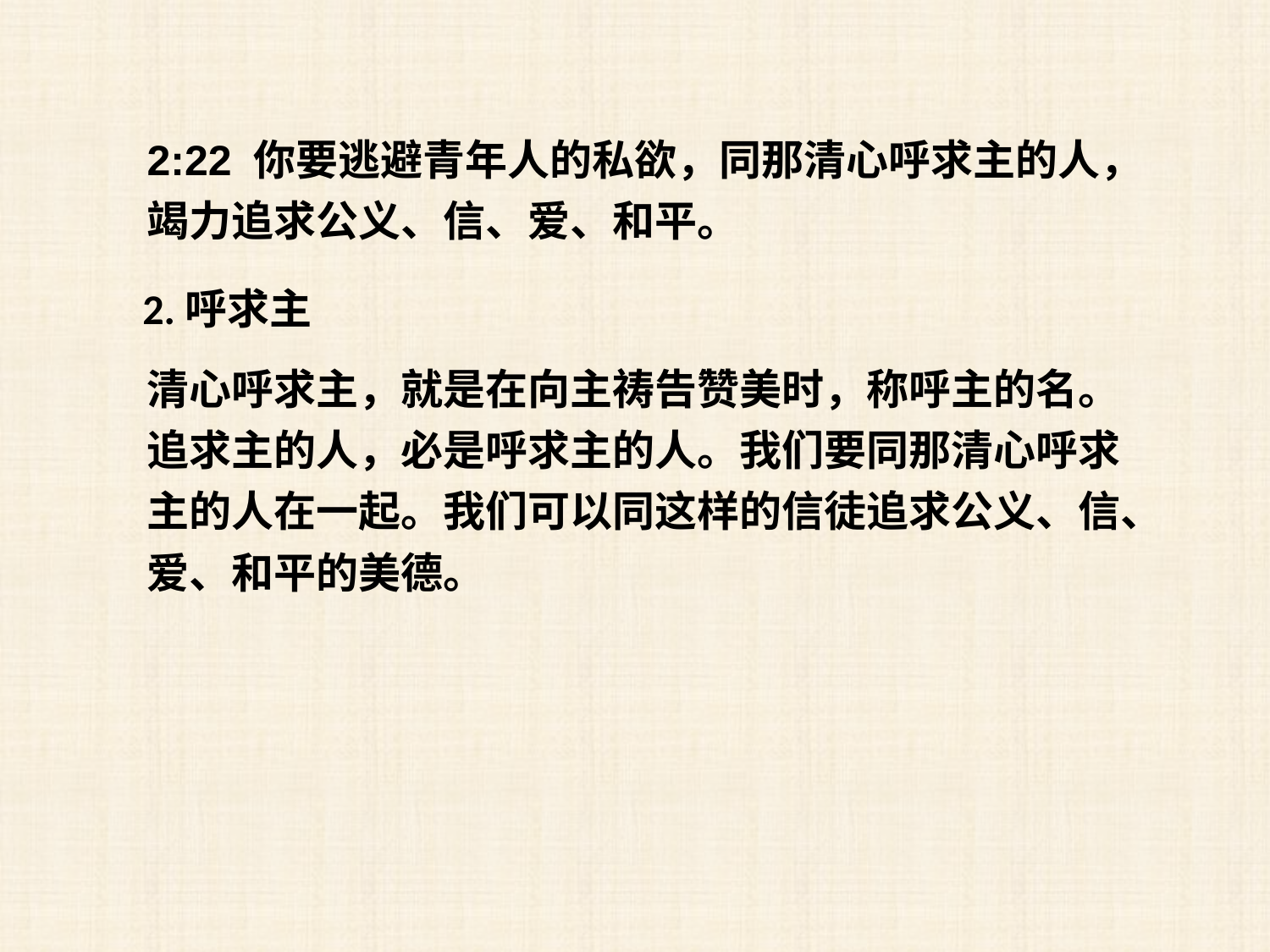

2:22 你要逃避青年人的私欲，同那清心呼求主的人，竭力追求公义、信、爱、和平。
2.呼求主
清心呼求主，就是在向主祷告赞美时，称呼主的名。追求主的人，必是呼求主的人。我们要同那清心呼求主的人在一起。我们可以同这样的信徒追求公义、信、爱、和平的美德。